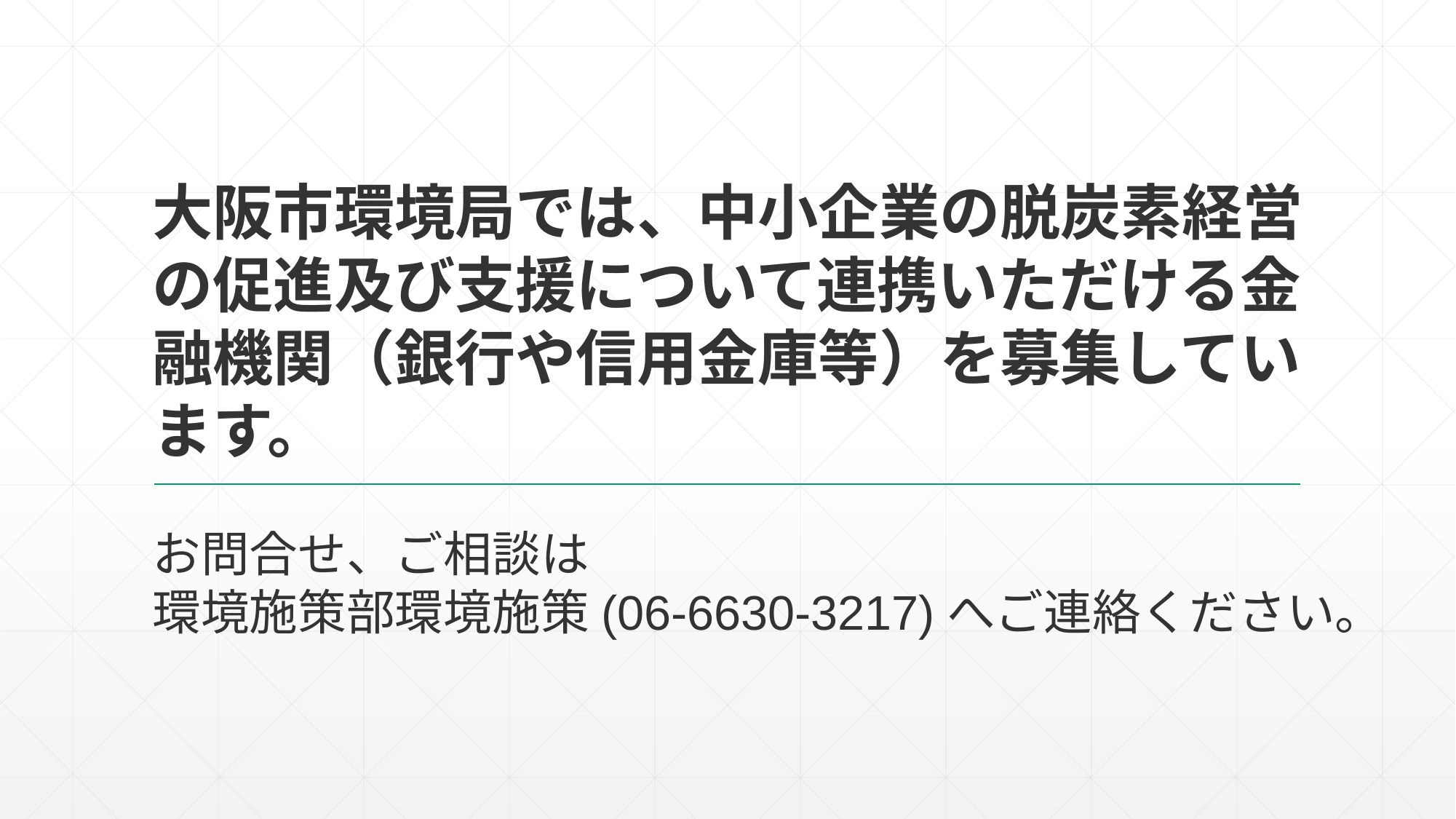

大阪市環境局では、中小企業の脱炭素経営の促進及び支援について連携いただける金融機関（銀行や信用金庫等）を募集しています。

お問合せ、ご相談は
環境施策部環境施策(06-6630-3217)へご連絡ください。